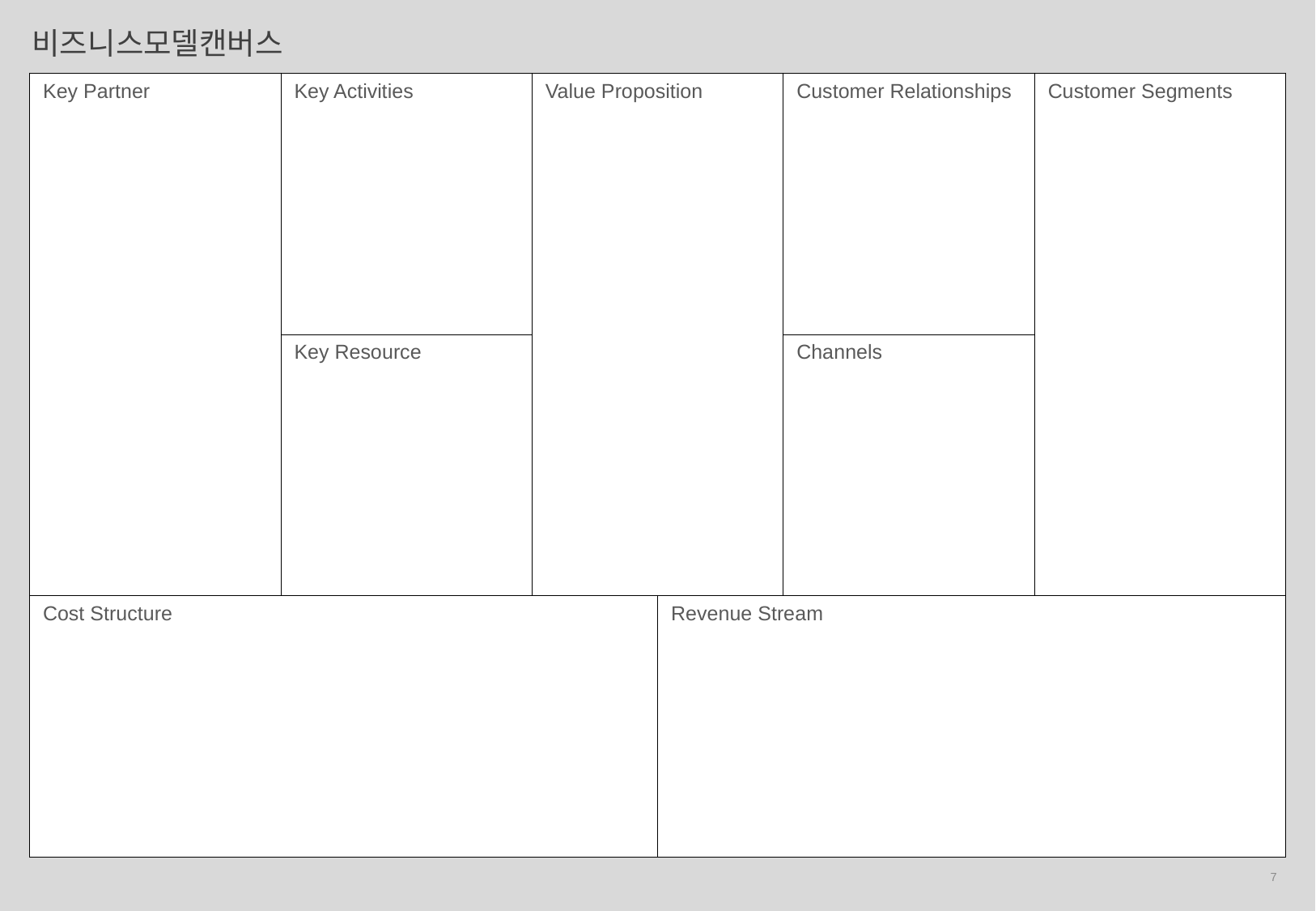

비즈니스모델캔버스

| Key Partner | Key Activities | Value Proposition |  | Customer Relationships | Customer Segments |
| --- | --- | --- | --- | --- | --- |
|  | Key Resource |  |  | Channels |  |
| Cost Structure |  |  | Revenue Stream |  |  |